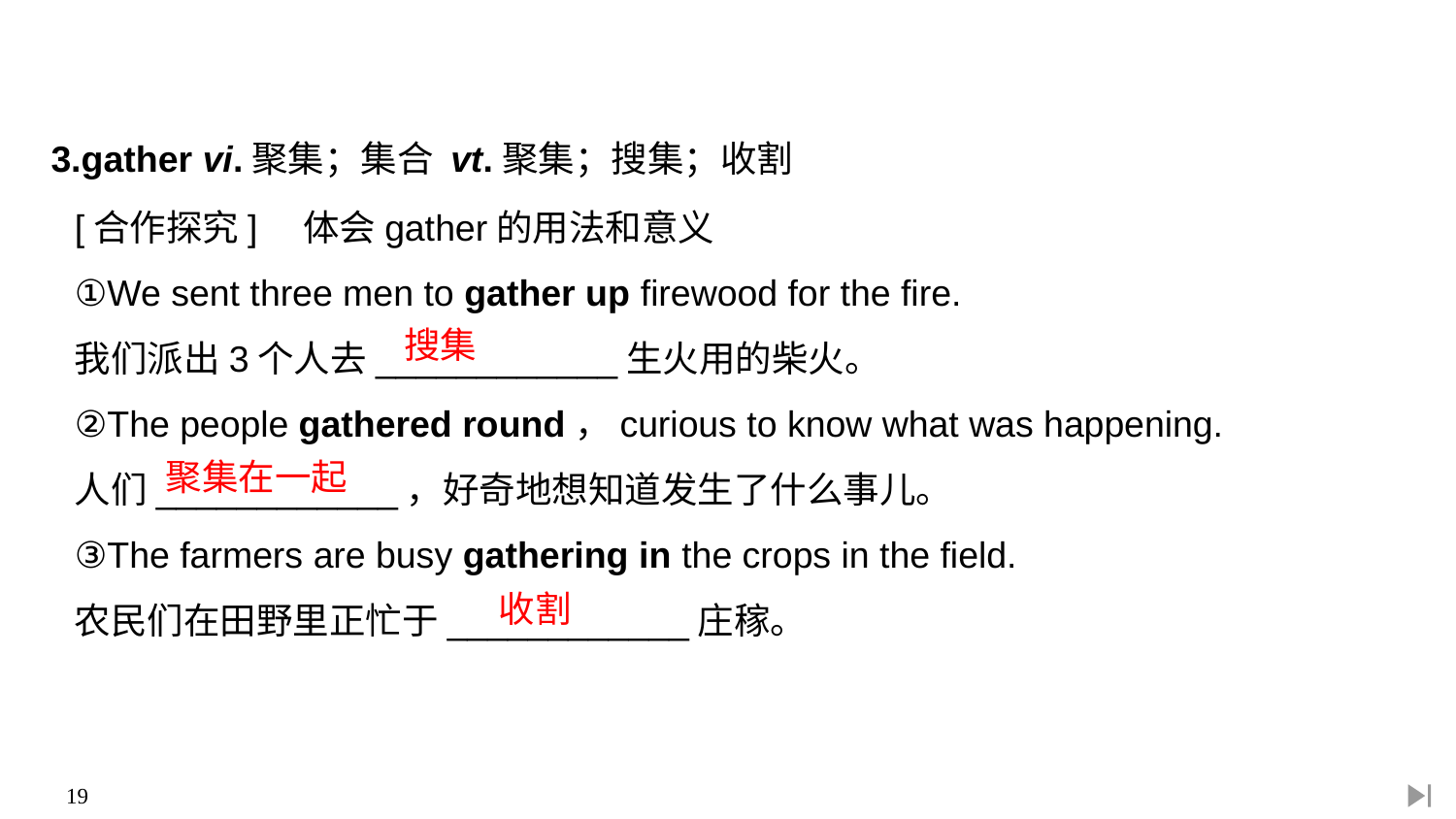

3.gather vi.聚集；集合 vt.聚集；搜集；收割
[合作探究]　体会gather的用法和意义
①We sent three men to gather up firewood for the fire.
我们派出3个人去____________生火用的柴火。
②The people gathered round，curious to know what was happening.
人们____________，好奇地想知道发生了什么事儿。
③The farmers are busy gathering in the crops in the field.
农民们在田野里正忙于____________庄稼。
搜集
聚集在一起
收割